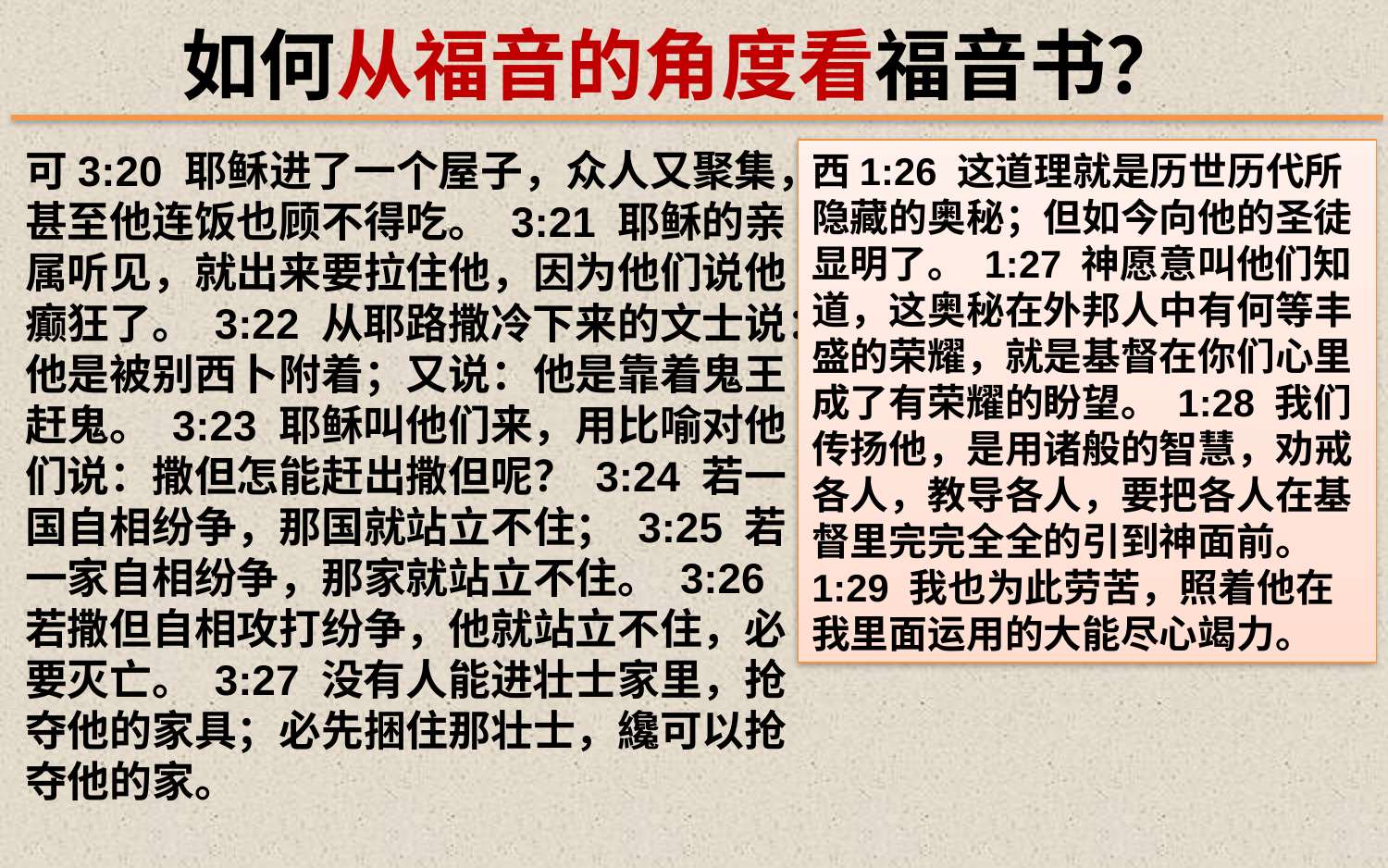

如何从福音的角度看福音书？
可3:20 耶稣进了一个屋子，众人又聚集，甚至他连饭也顾不得吃。 3:21 耶稣的亲属听见，就出来要拉住他，因为他们说他癫狂了。 3:22 从耶路撒冷下来的文士说：他是被别西卜附着；又说：他是靠着鬼王赶鬼。 3:23 耶稣叫他们来，用比喻对他们说：撒但怎能赶出撒但呢？ 3:24 若一国自相纷争，那国就站立不住； 3:25 若一家自相纷争，那家就站立不住。 3:26 若撒但自相攻打纷争，他就站立不住，必要灭亡。 3:27 没有人能进壮士家里，抢夺他的家具；必先捆住那壮士，纔可以抢夺他的家。
西1:26 这道理就是历世历代所隐藏的奥秘；但如今向他的圣徒显明了。 1:27 神愿意叫他们知道，这奥秘在外邦人中有何等丰盛的荣耀，就是基督在你们心里成了有荣耀的盼望。 1:28 我们传扬他，是用诸般的智慧，劝戒各人，教导各人，要把各人在基督里完完全全的引到神面前。 1:29 我也为此劳苦，照着他在我里面运用的大能尽心竭力。